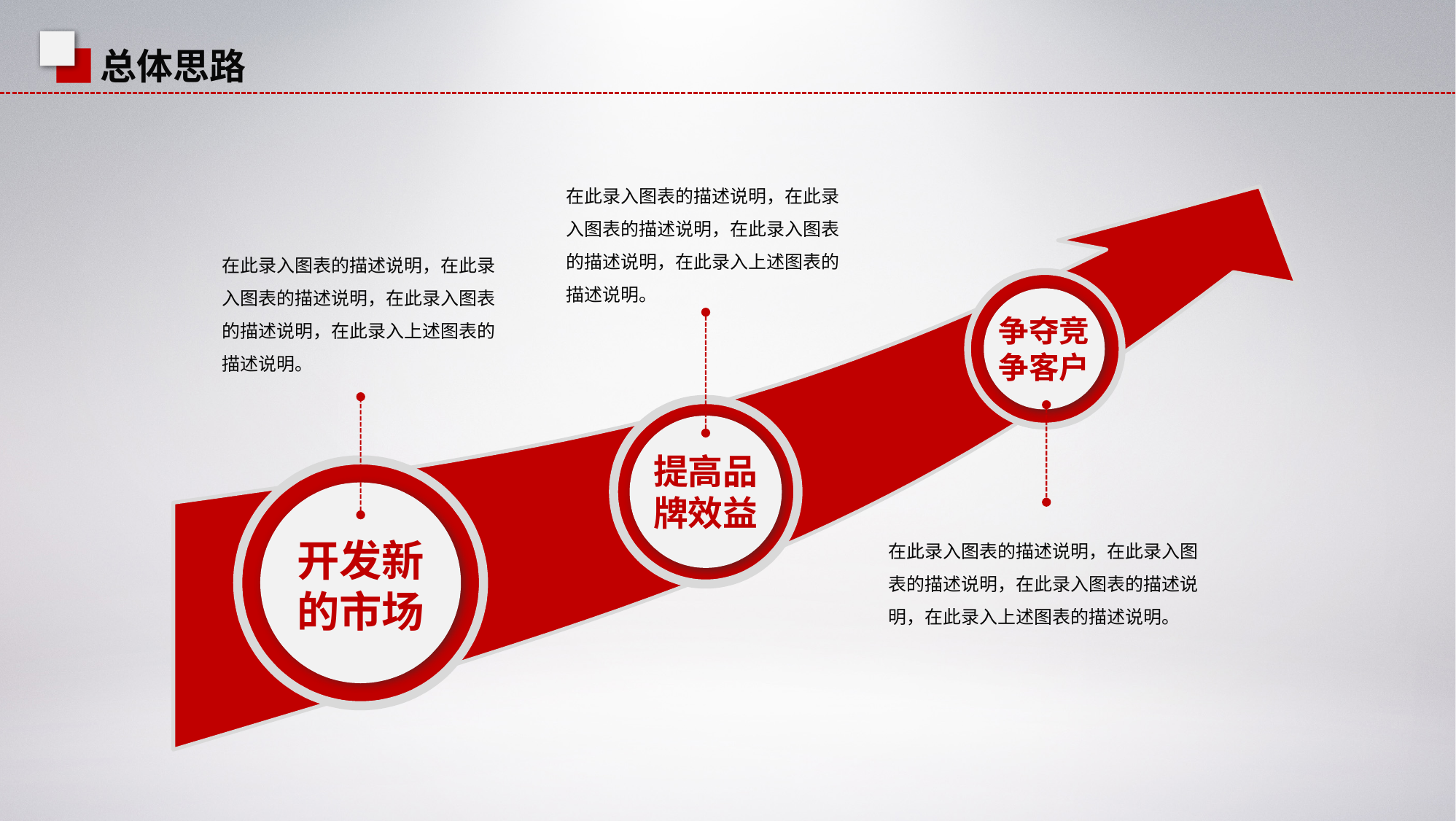

总体思路
在此录入图表的描述说明，在此录入图表的描述说明，在此录入图表的描述说明，在此录入上述图表的描述说明。

在此录入图表的描述说明，在此录入图表的描述说明，在此录入图表的描述说明，在此录入上述图表的描述说明。

争夺竞
争客户

提高品
牌效益

在此录入图表的描述说明，在此录入图表的描述说明，在此录入图表的描述说明，在此录入上述图表的描述说明。
开发新
的市场